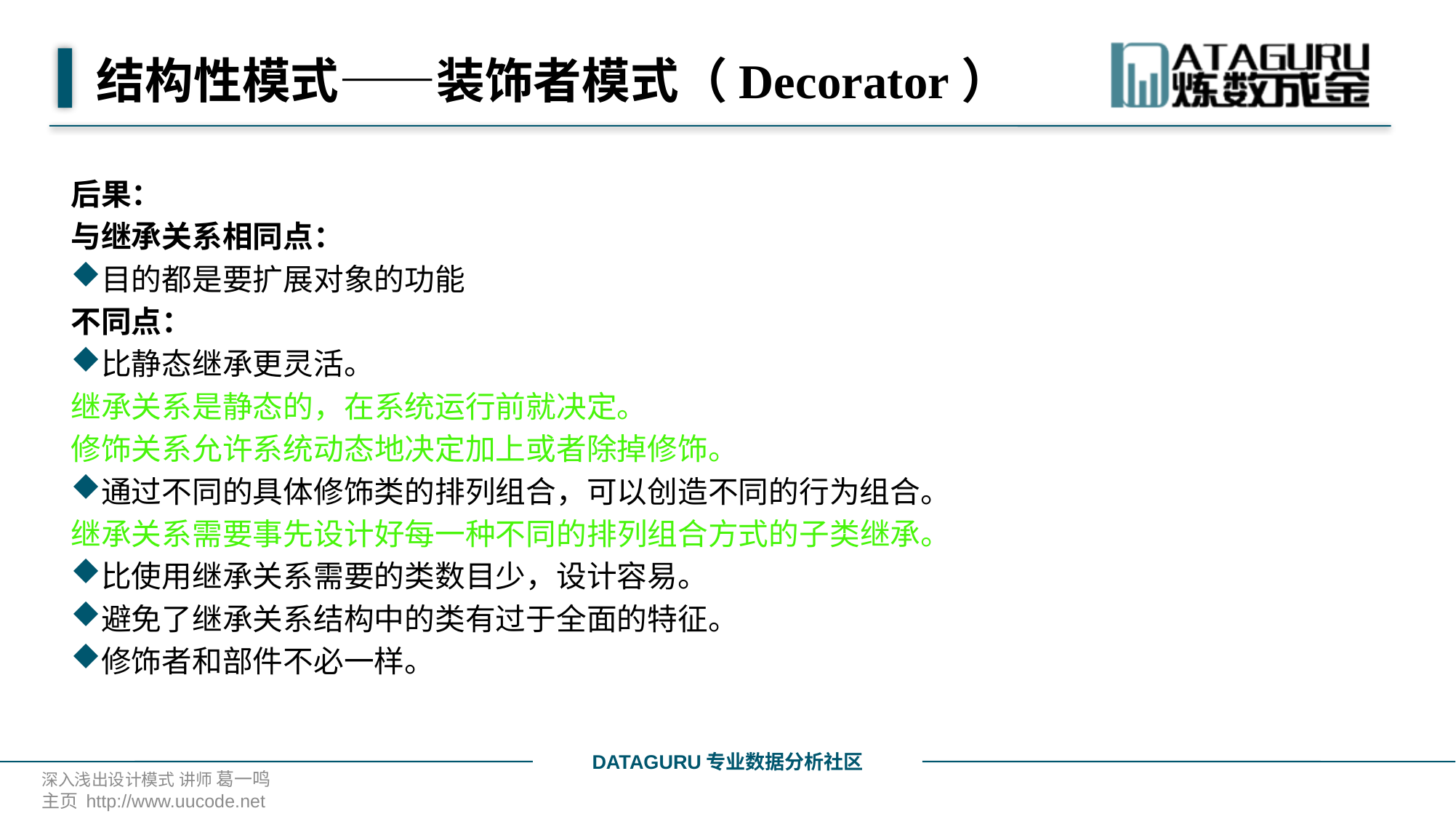

# 结构性模式——装饰者模式（Decorator）
后果：
与继承关系相同点：
目的都是要扩展对象的功能
不同点：
比静态继承更灵活。
继承关系是静态的，在系统运行前就决定。
修饰关系允许系统动态地决定加上或者除掉修饰。
通过不同的具体修饰类的排列组合，可以创造不同的行为组合。
继承关系需要事先设计好每一种不同的排列组合方式的子类继承。
比使用继承关系需要的类数目少，设计容易。
避免了继承关系结构中的类有过于全面的特征。
修饰者和部件不必一样。